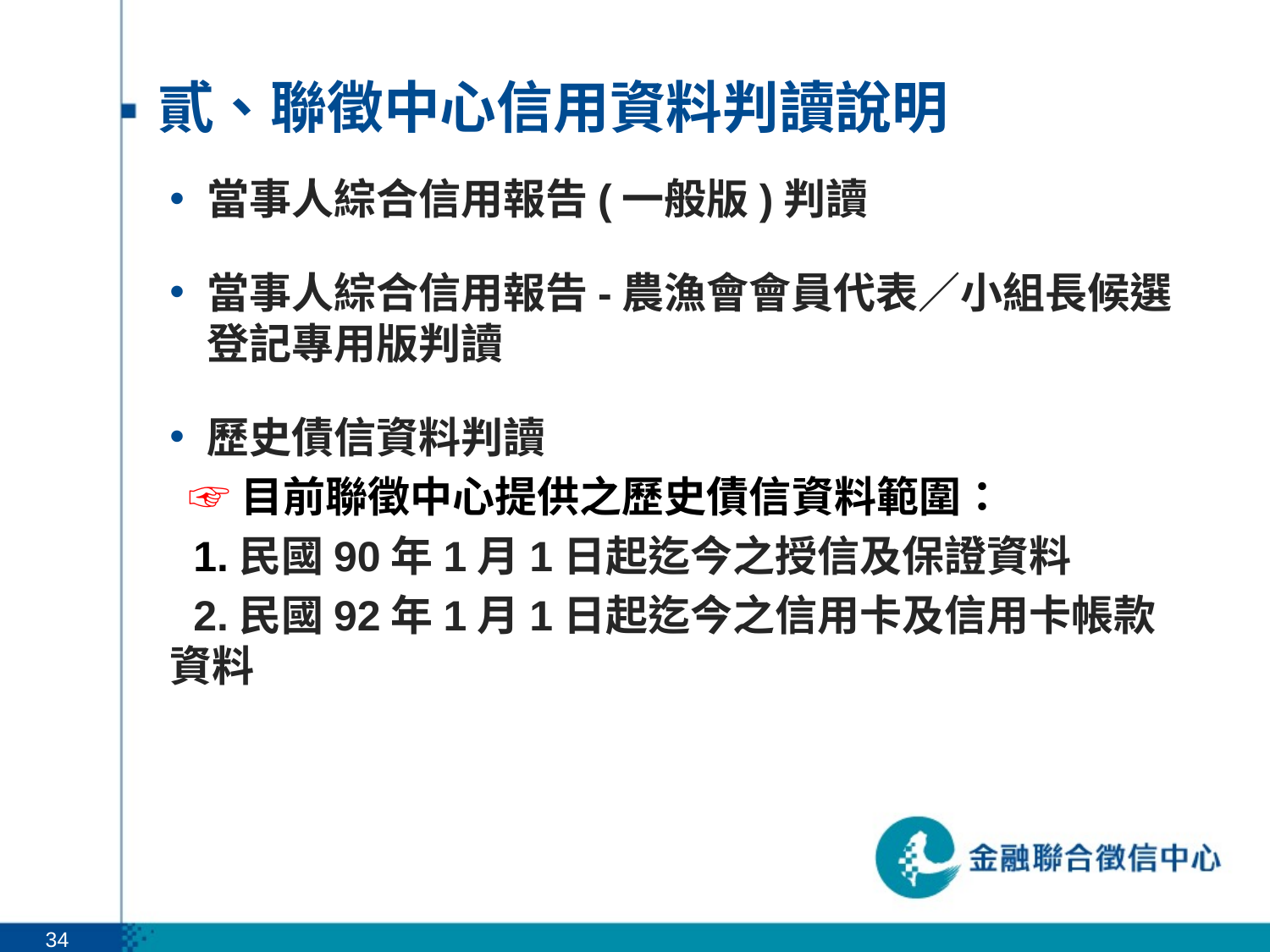

# 貳、聯徵中心信用資料判讀說明
當事人綜合信用報告(一般版)判讀

當事人綜合信用報告-農漁會會員代表／小組長候選登記專用版判讀

歷史債信資料判讀
  ☞目前聯徵中心提供之歷史債信資料範圍：
  1.民國90年1月1日起迄今之授信及保證資料
  2.民國92年1月1日起迄今之信用卡及信用卡帳款資料

34